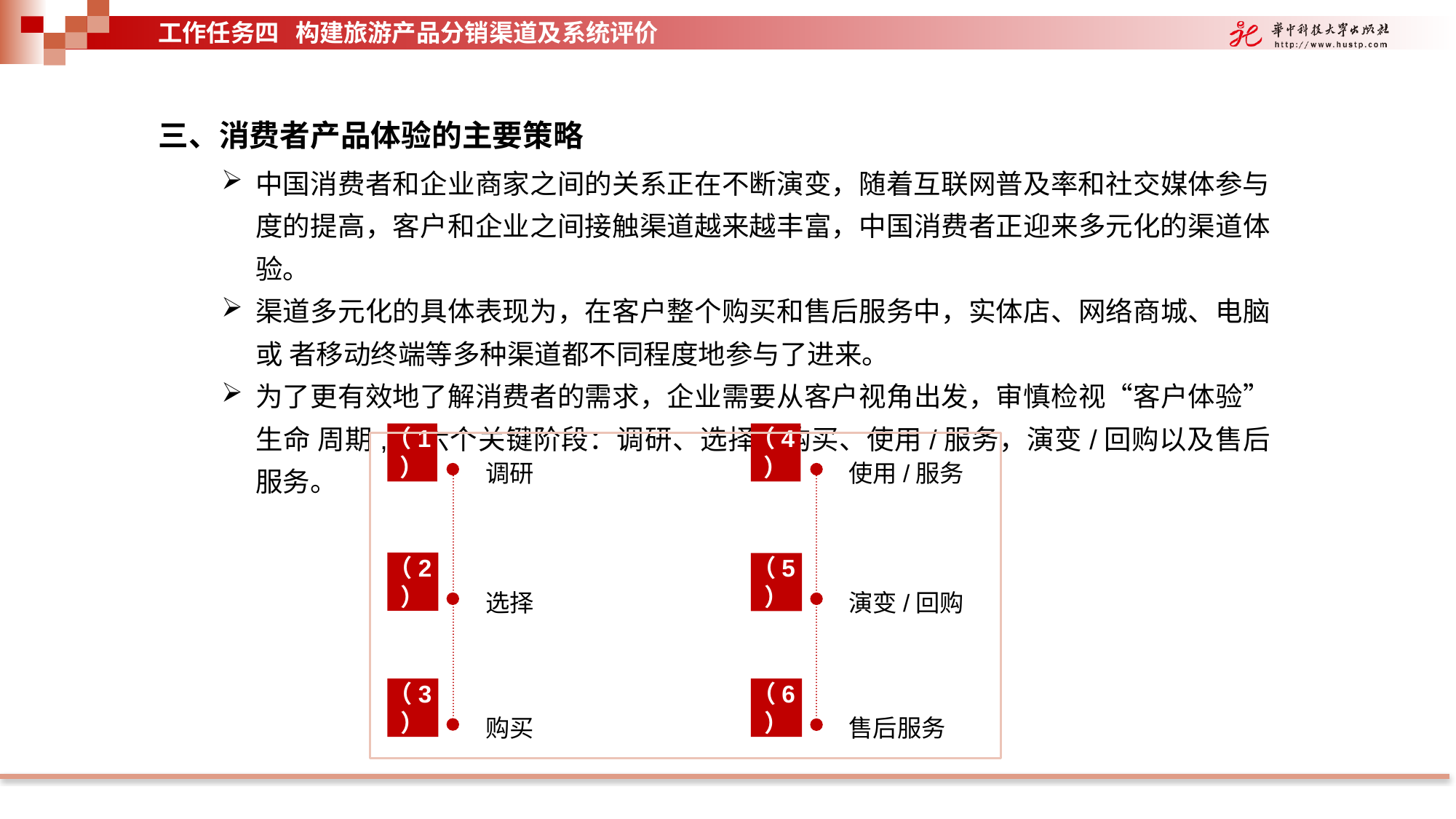

工作任务四   构建旅游产品分销渠道及系统评价
三、消费者产品体验的主要策略
中国消费者和企业商家之间的关系正在不断演变，随着互联网普及率和社交媒体参与 度的提高，客户和企业之间接触渠道越来越丰富，中国消费者正迎来多元化的渠道体验。
渠道多元化的具体表现为，在客户整个购买和售后服务中，实体店、网络商城、电脑或 者移动终端等多种渠道都不同程度地参与了进来。
为了更有效地了解消费者的需求，企业需要从客户视角出发，审慎检视“客户体验”生命 周期,的六个关键阶段：调研、选择、购买、使用/服务，演变/回购以及售后服务。

调研
（1）

选择
（2）

购买
（3）

使用/服务
（4）

演变/回购
（5）

售后服务
（6）